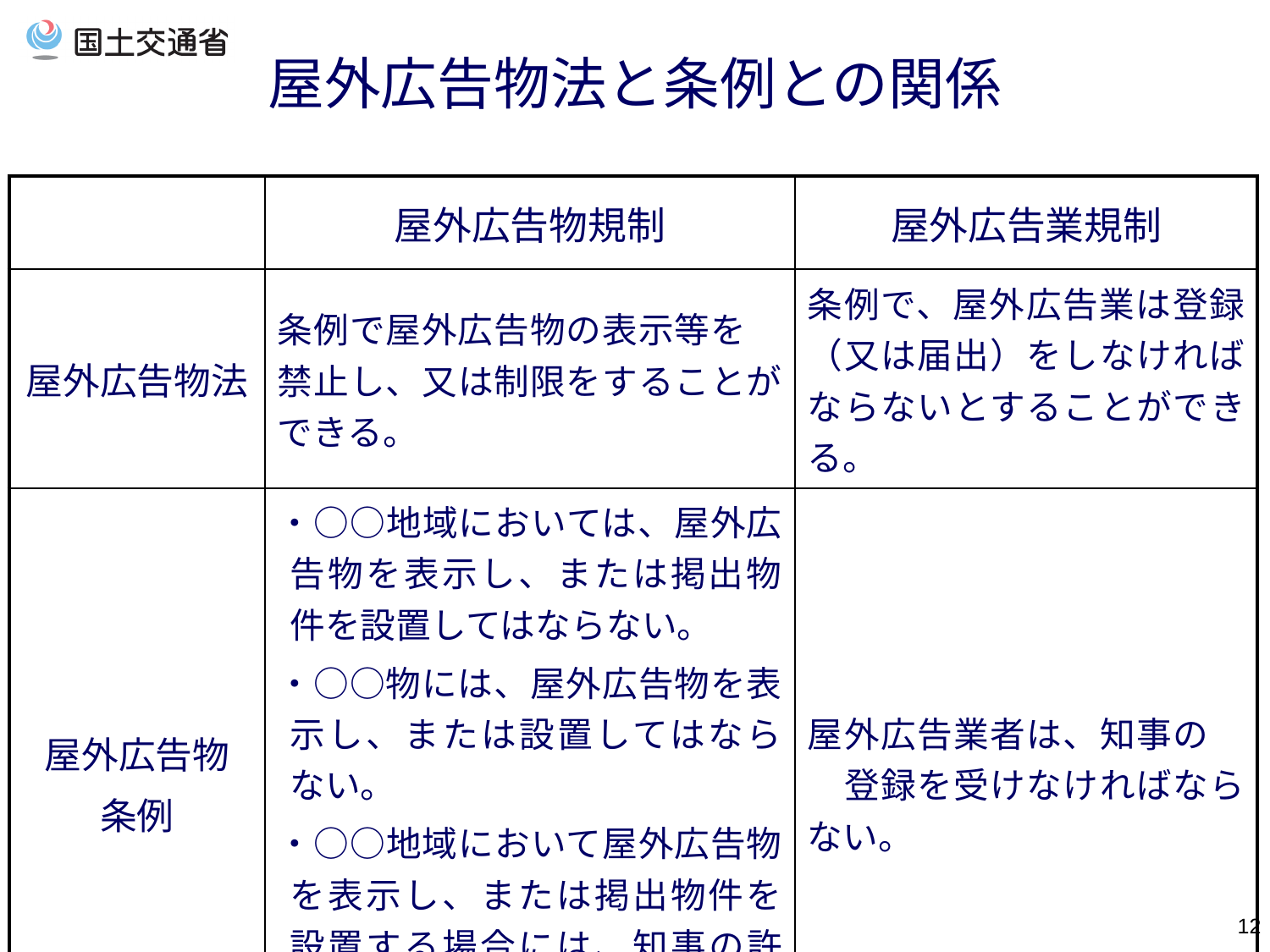

屋外広告物法と条例との関係
|  | 屋外広告物規制 | 屋外広告業規制 |
| --- | --- | --- |
| 屋外広告物法 | 条例で屋外広告物の表示等を　禁止し、又は制限をすることができる。 | 条例で、屋外広告業は登録（又は届出）をしなければならないとすることができる。 |
| 屋外広告物 条例 | ・○○地域においては、屋外広告物を表示し、または掲出物件を設置してはならない。 ・○○物には、屋外広告物を表示し、または設置してはならない。 ・○○地域において屋外広告物を表示し、または掲出物件を設置する場合には、知事の許可を　　受けなければならない。 | 屋外広告業者は、知事の　　登録を受けなければならない。 |
12